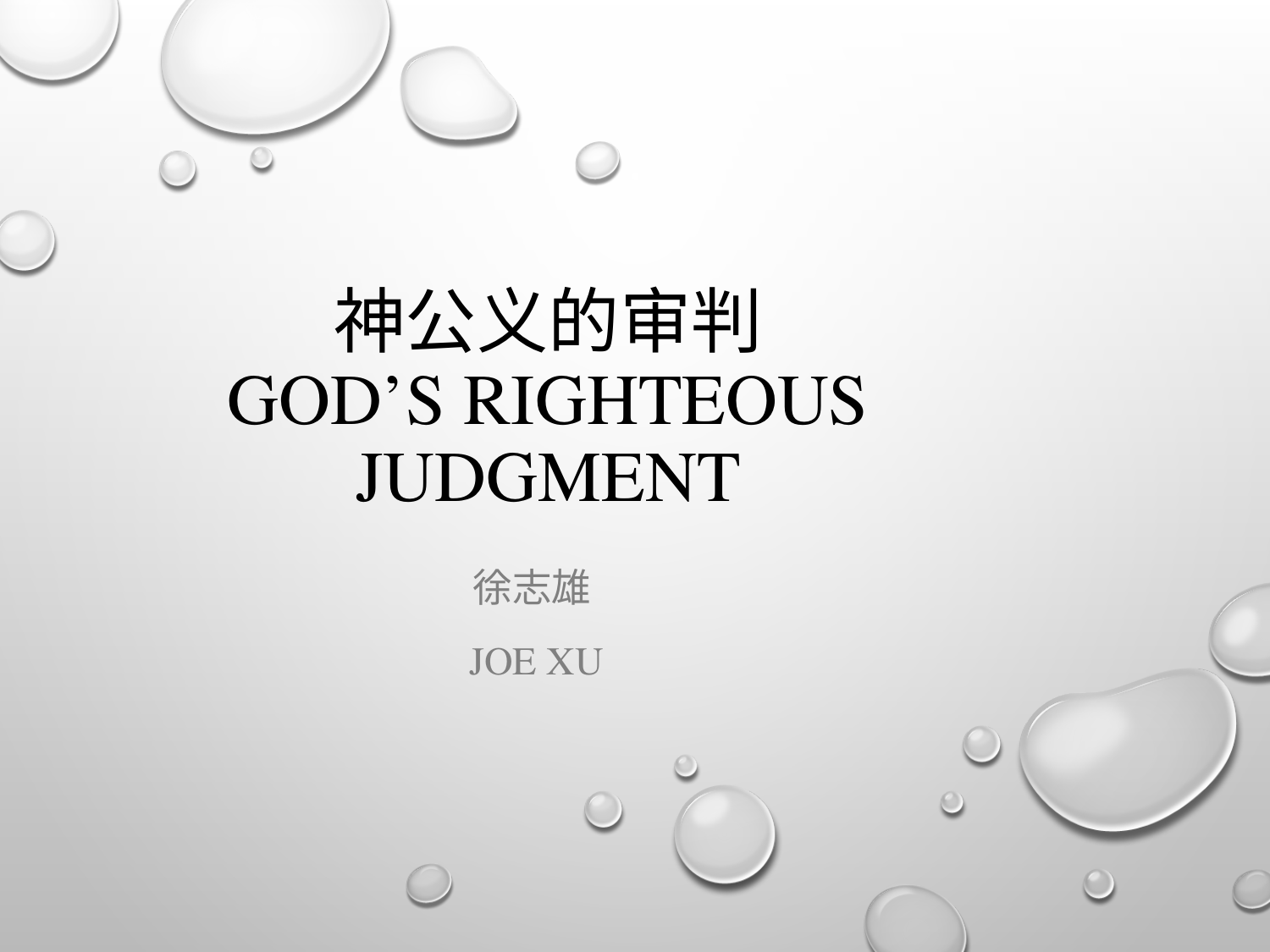

# 神公义的审判 god’s Righteous judgment
徐志雄
joe Xu